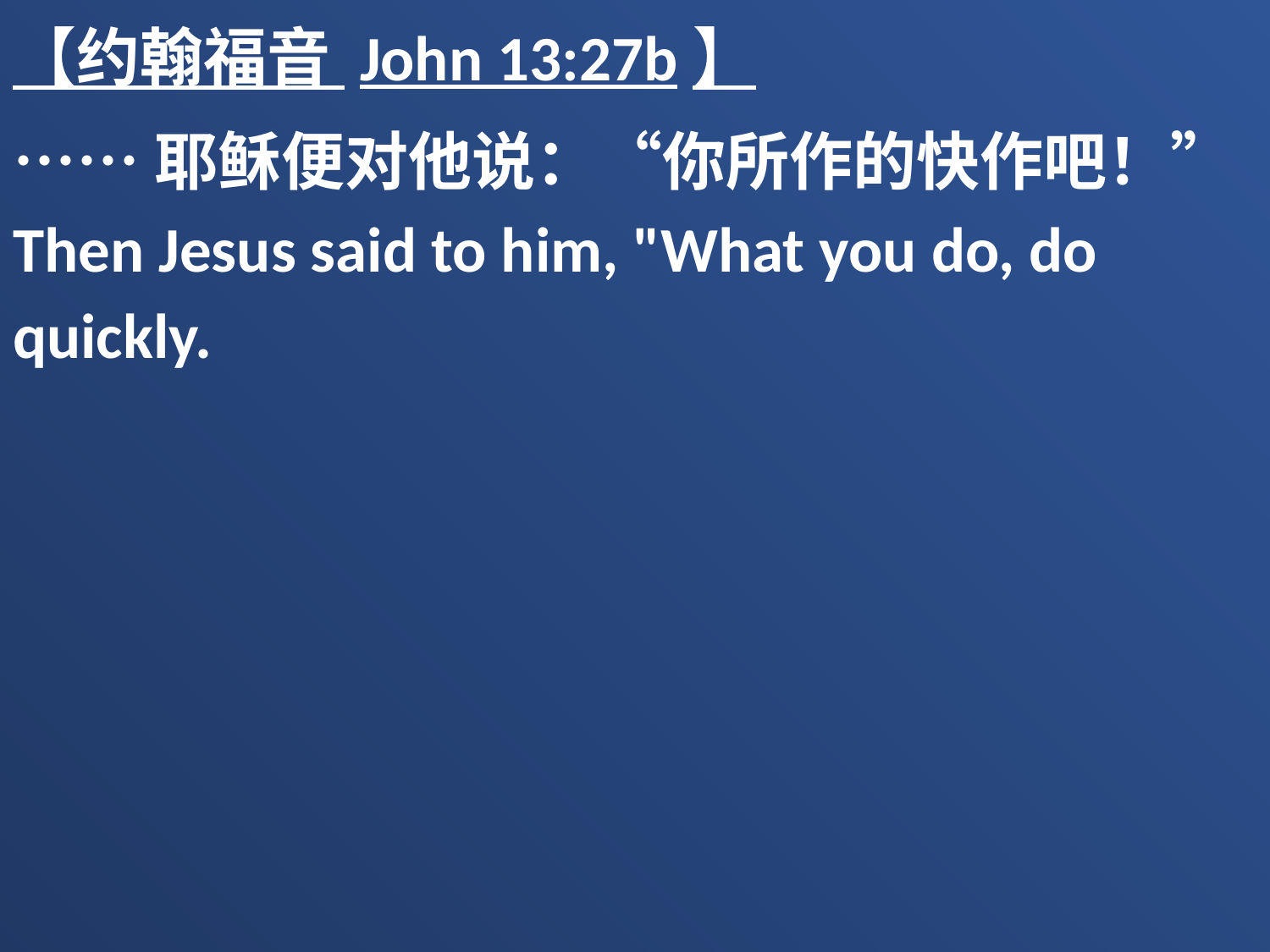

【约翰福音 John 13:27b】
……耶稣便对他说：“你所作的快作吧！” Then Jesus said to him, "What you do, do quickly.